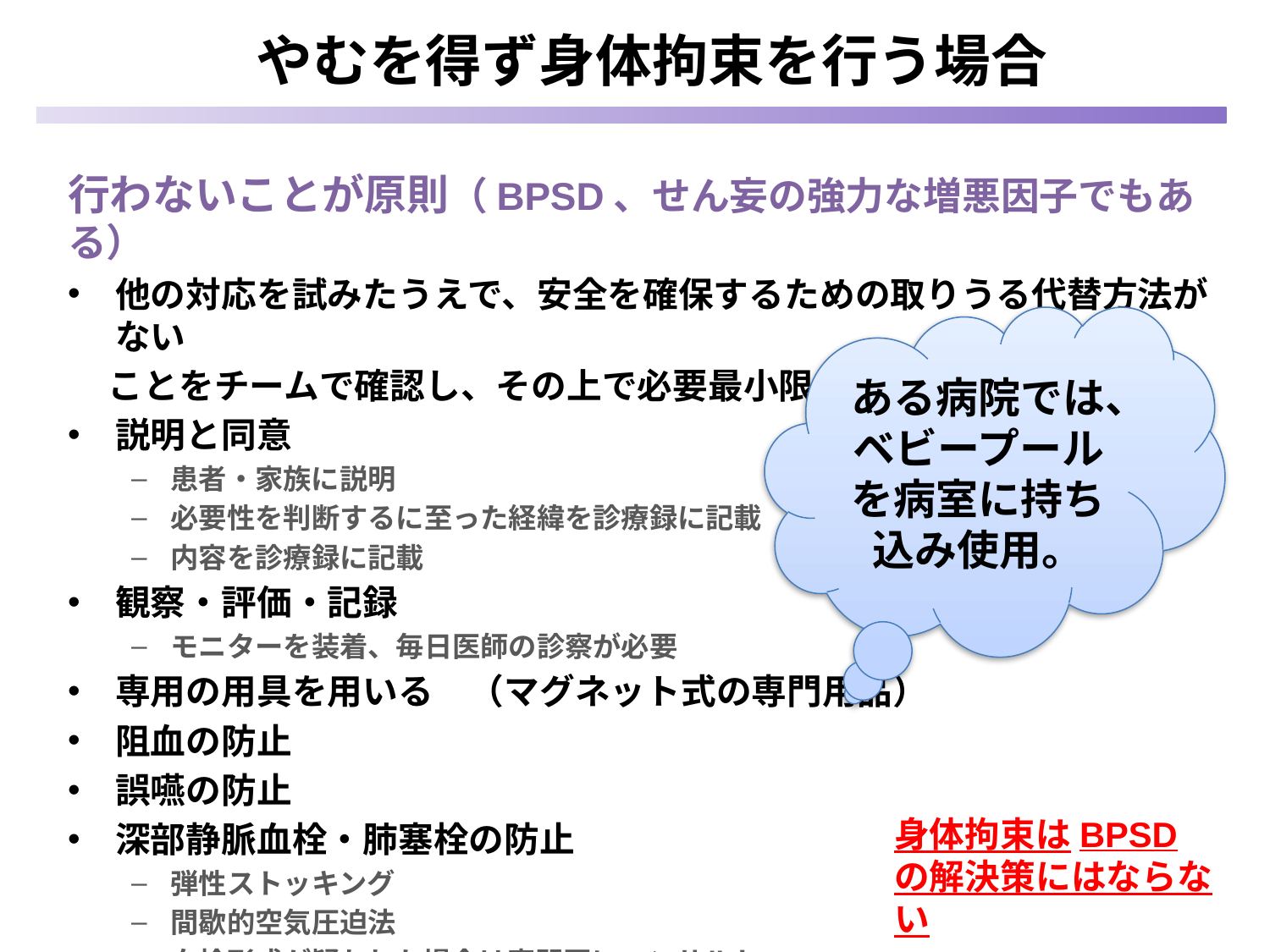

# やむを得ず身体拘束を行う場合

行わないことが原則（BPSD、せん妄の強力な増悪因子でもある）
他の対応を試みたうえで、安全を確保するための取りうる代替方法がない
    ことをチームで確認し、その上で必要最小限度に限る
説明と同意
患者・家族に説明
必要性を判断するに至った経緯を診療録に記載
内容を診療録に記載
観察・評価・記録
モニターを装着、毎日医師の診察が必要
専用の用具を用いる　（マグネット式の専門用品）
阻血の防止
誤嚥の防止
深部静脈血栓・肺塞栓の防止
弾性ストッキング
間歇的空気圧迫法
血栓形成が疑われた場合は専門医にコンサルト
ある病院では、ベビープールを病室に持ち込み使用。
身体拘束はBPSDの解決策にはならない